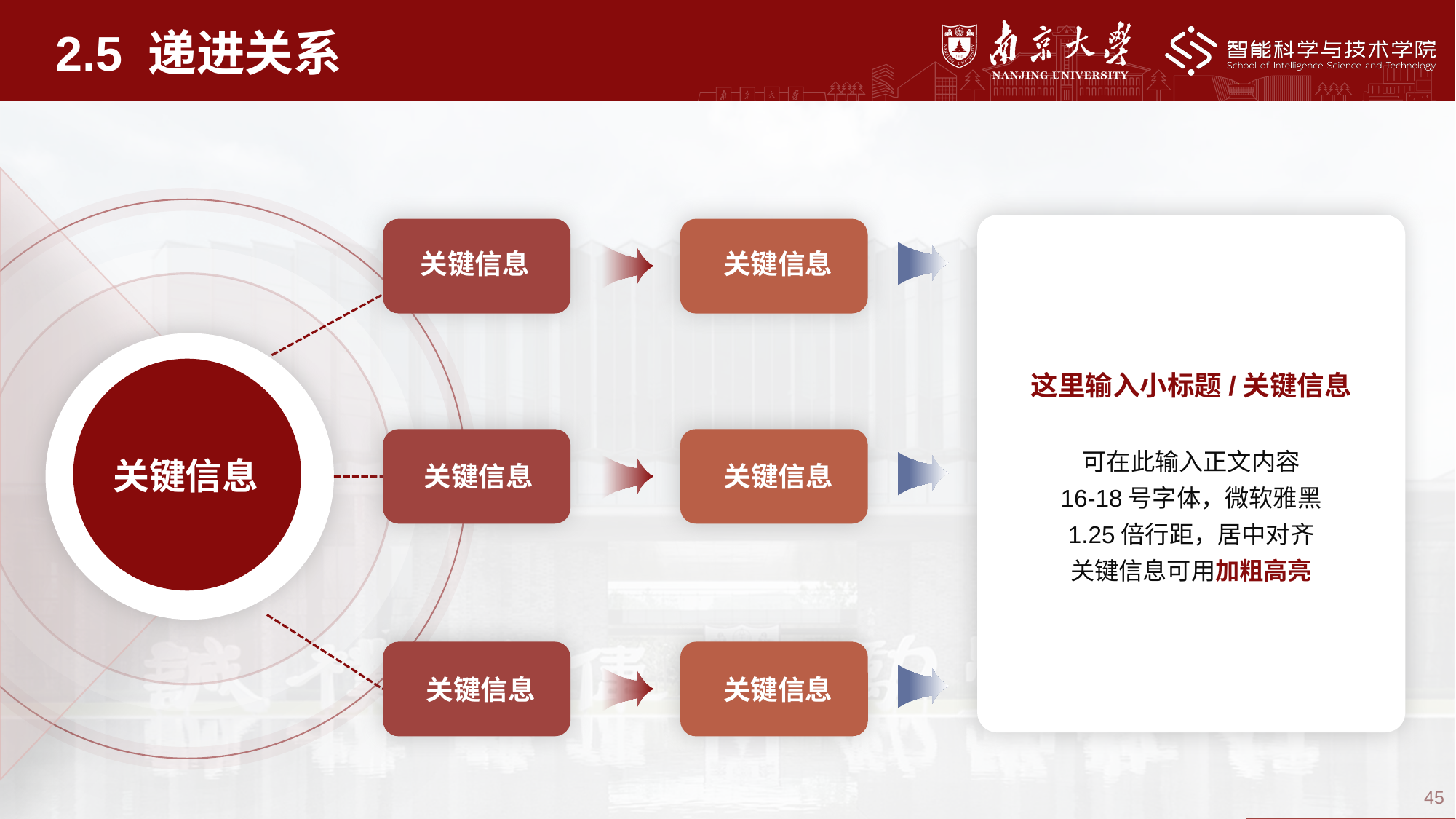

2.5 递进关系

懂你所想

关键信息
关键信息

这里输入小标题/关键信息

可在此输入正文内容
16-18号字体，微软雅黑
1.25倍行距，居中对齐
关键信息可用加粗高亮
关键信息

关键信息
关键信息

关键信息
关键信息
45